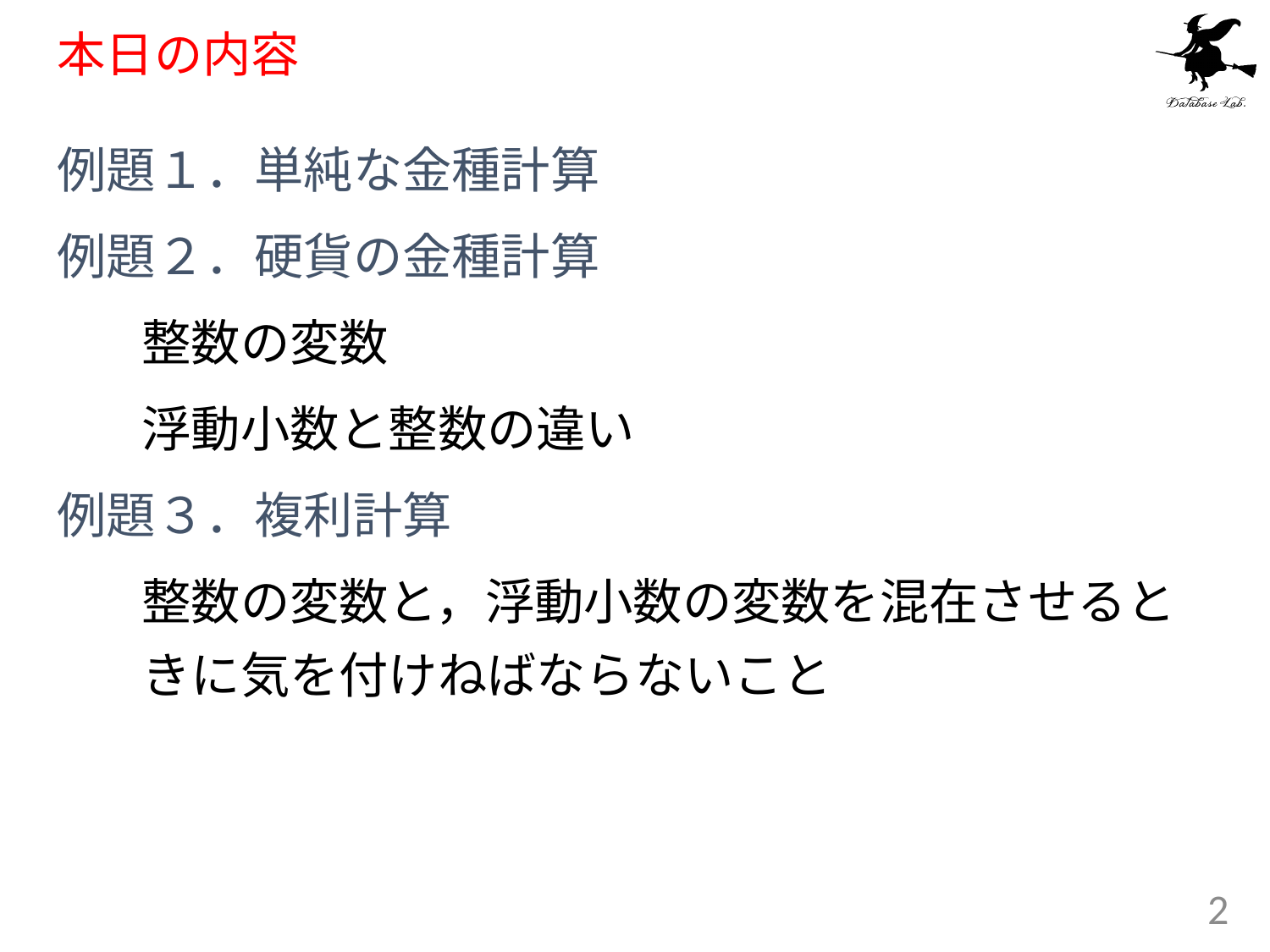

# 本日の内容
例題１．単純な金種計算
例題２．硬貨の金種計算
	整数の変数
	浮動小数と整数の違い
例題３．複利計算
	整数の変数と，浮動小数の変数を混在させるときに気を付けねばならないこと

2